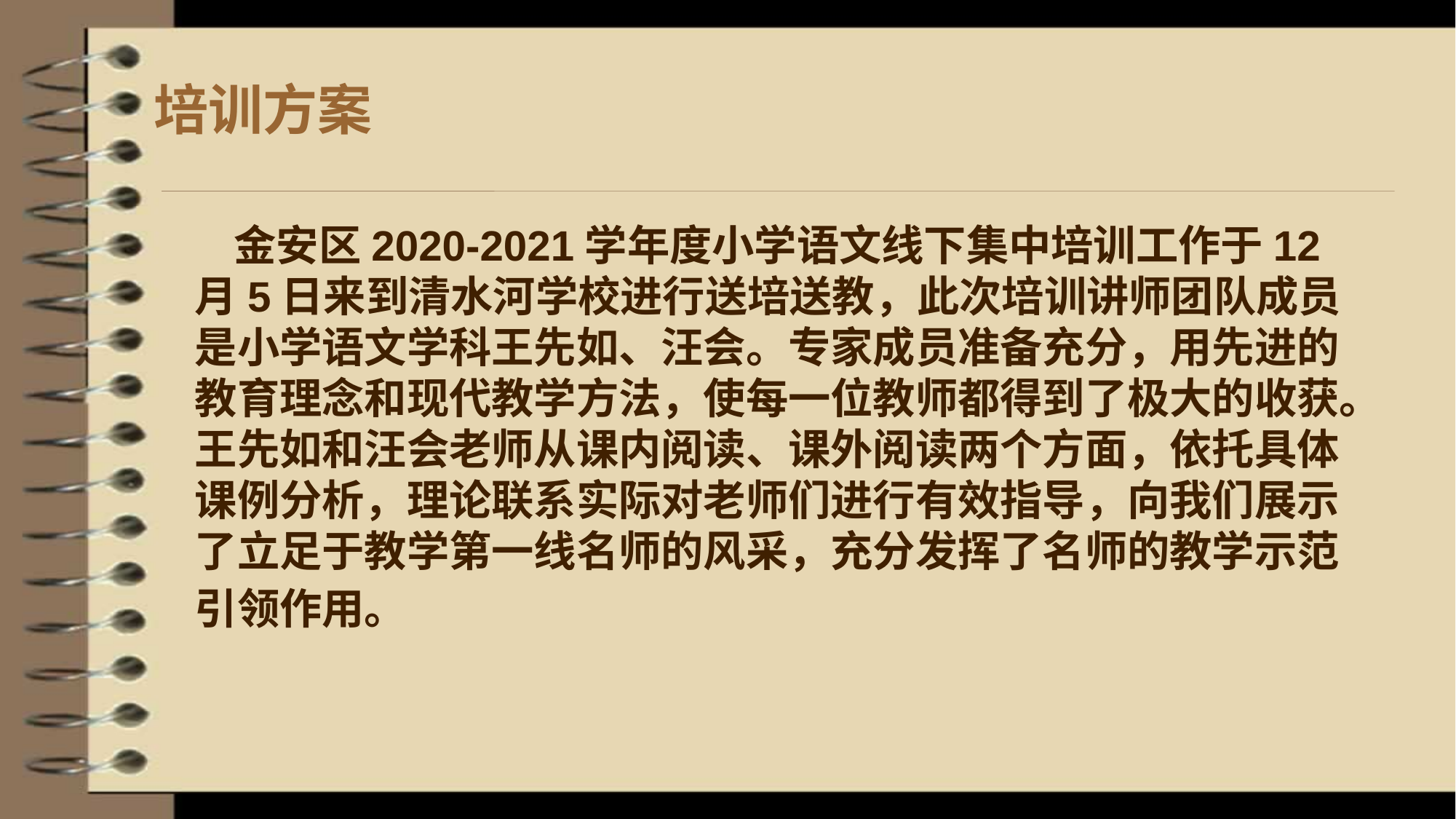

培训方案

   金安区2020-2021学年度小学语文线下集中培训工作于12月5日来到清水河学校进行送培送教，此次培训讲师团队成员是小学语文学科王先如、汪会。专家成员准备充分，用先进的教育理念和现代教学方法，使每一位教师都得到了极大的收获。王先如和汪会老师从课内阅读、课外阅读两个方面，依托具体课例分析，理论联系实际对老师们进行有效指导，向我们展示了立足于教学第一线名师的风采，充分发挥了名师的教学示范引领作用。